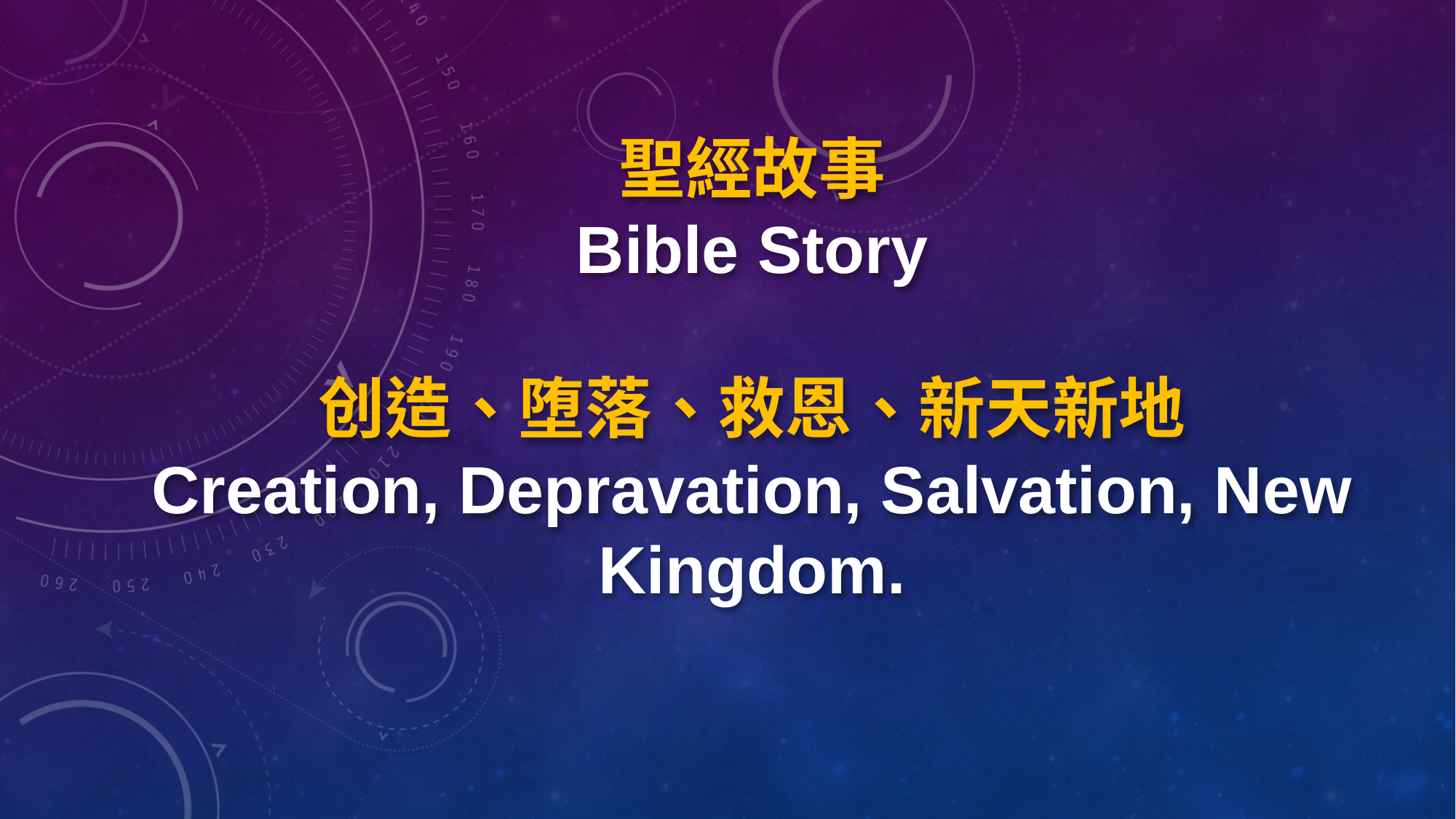

聖經故事
Bible Story

创造、堕落、救恩、新天新地
Creation, Depravation, Salvation, New Kingdom.